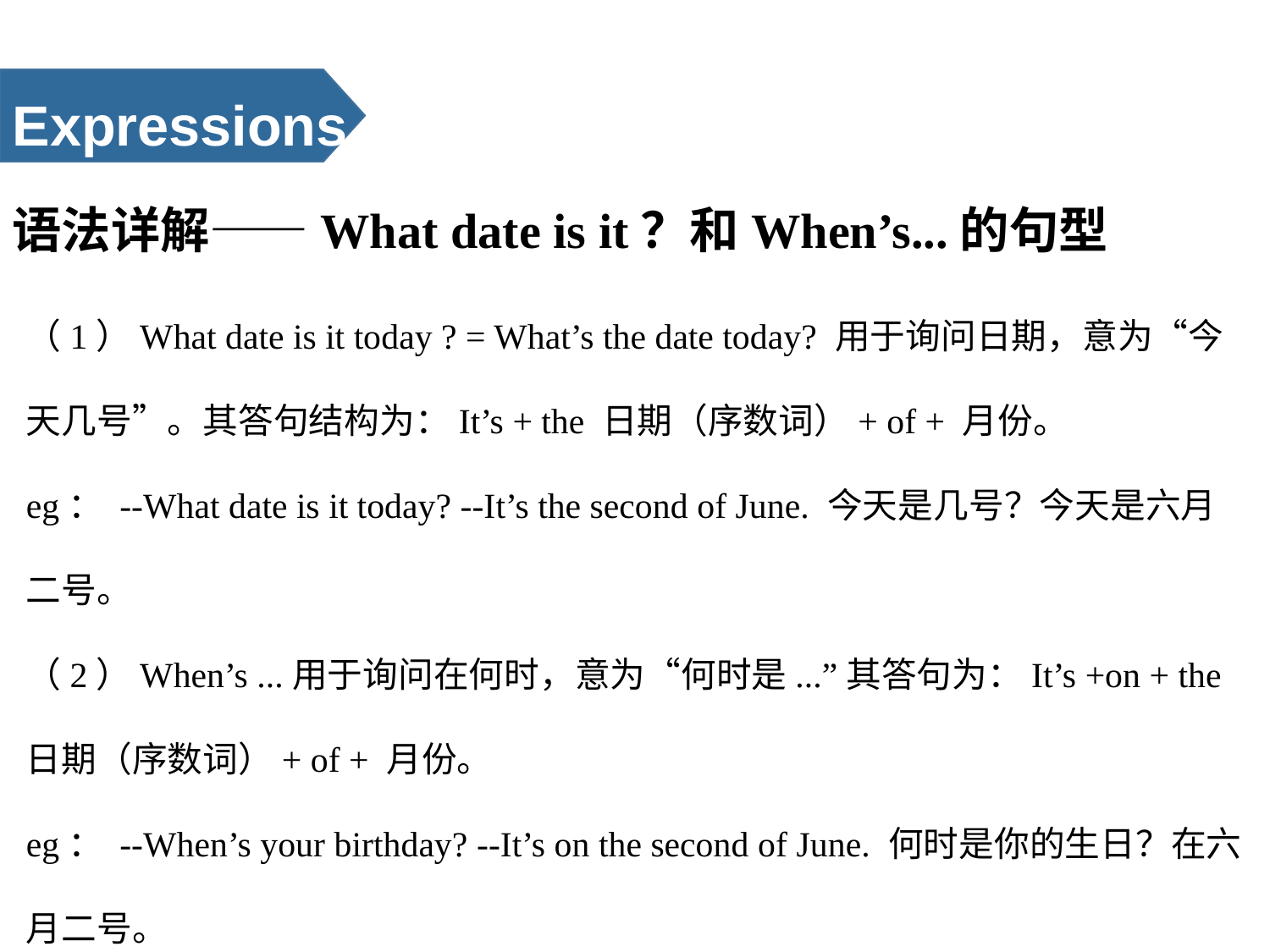

Expressions
语法详解——What date is it？和When’s...的句型
（1）What date is it today ? = What’s the date today? 用于询问日期，意为“今天几号”。其答句结构为：It’s + the 日期（序数词）+ of + 月份。
eg： --What date is it today? --It’s the second of June. 今天是几号？今天是六月二号。
（2）When’s ...用于询问在何时，意为“何时是...”其答句为：It’s +on + the 日期（序数词）+ of + 月份。
eg： --When’s your birthday? --It’s on the second of June. 何时是你的生日？在六月二号。